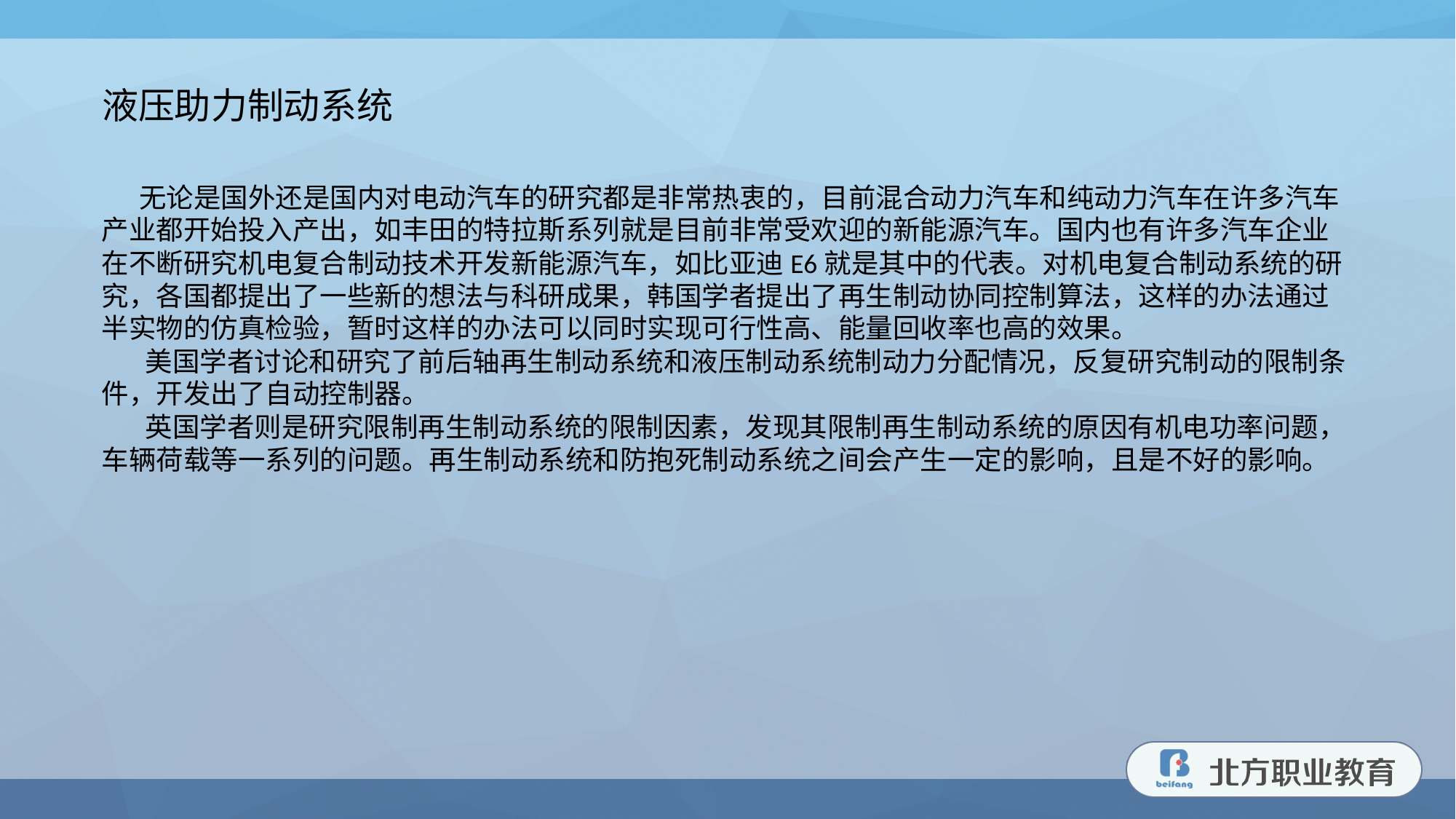

液压助力制动系统
     无论是国外还是国内对电动汽车的研究都是非常热衷的，目前混合动力汽车和纯动力汽车在许多汽车产业都开始投入产出，如丰田的特拉斯系列就是目前非常受欢迎的新能源汽车。国内也有许多汽车企业在不断研究机电复合制动技术开发新能源汽车，如比亚迪E6就是其中的代表。对机电复合制动系统的研究，各国都提出了一些新的想法与科研成果，韩国学者提出了再生制动协同控制算法，这样的办法通过半实物的仿真检验，暂时这样的办法可以同时实现可行性高、能量回收率也高的效果。
      美国学者讨论和研究了前后轴再生制动系统和液压制动系统制动力分配情况，反复研究制动的限制条件，开发出了自动控制器。
      英国学者则是研究限制再生制动系统的限制因素，发现其限制再生制动系统的原因有机电功率问题，车辆荷载等一系列的问题。再生制动系统和防抱死制动系统之间会产生一定的影响，且是不好的影响。